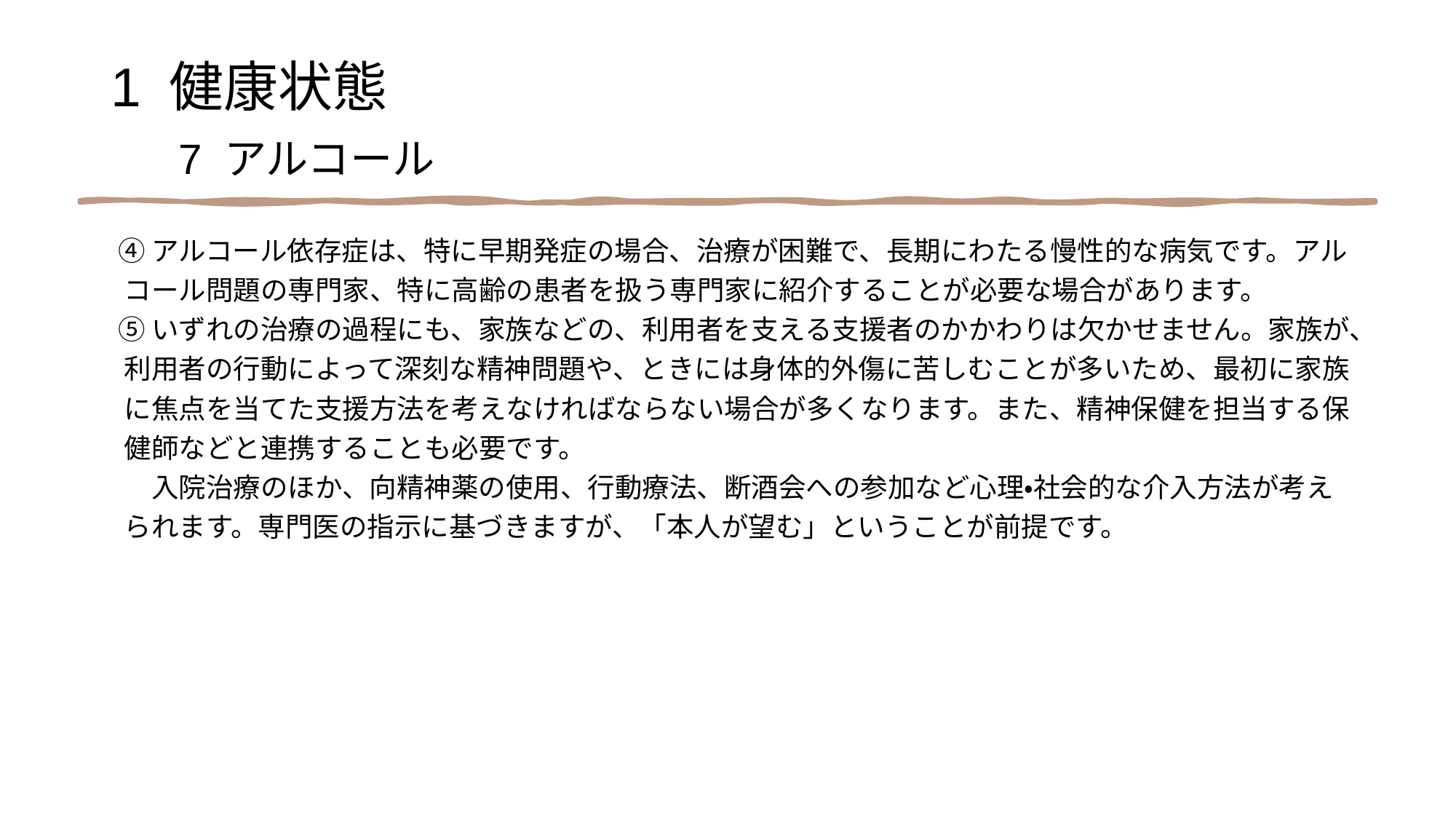

1 健康状態
　7 アルコール

　④ アルコール依存症は、特に早期発症の場合、治療が困難で、長期にわたる慢性的な病気です。アル
　 コール問題の専門家、特に高齢の患者を扱う専門家に紹介することが必要な場合があります。
　⑤ いずれの治療の過程にも、家族などの、利用者を支える支援者のかかわりは欠かせません。家族が、
　 利用者の行動によって深刻な精神問題や、ときには身体的外傷に苦しむことが多いため、最初に家族
　 に焦点を当てた支援方法を考えなければならない場合が多くなります。また、精神保健を担当する保
　 健師などと連携することも必要です。
　　 入院治療のほか、向精神薬の使用、行動療法、断酒会への参加など心理・社会的な介入方法が考え
　 られます。専門医の指示に基づきますが、「本人が望む」ということが前提です。